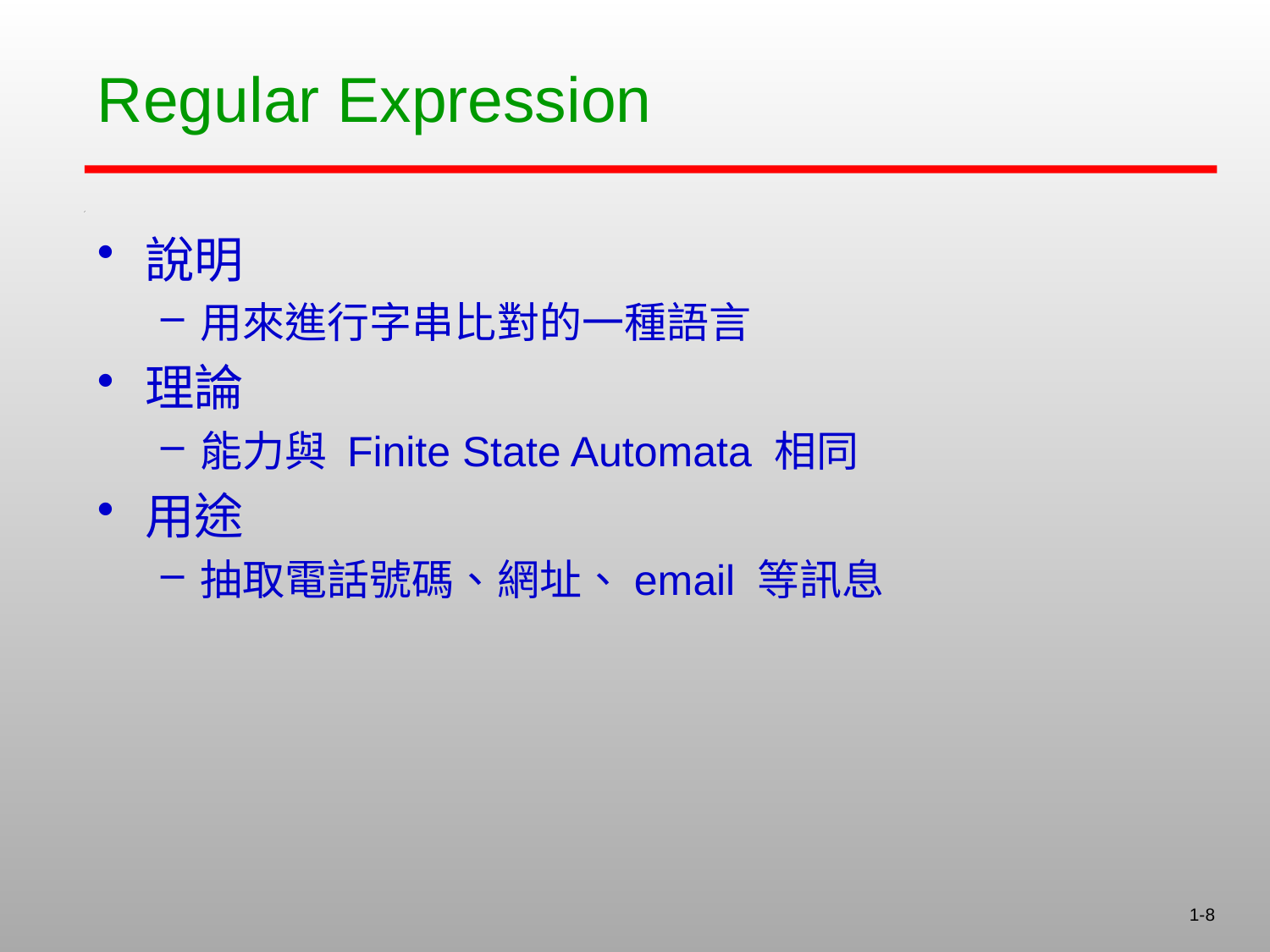

# Regular Expression
說明
用來進行字串比對的一種語言
理論
能力與 Finite State Automata 相同
用途
抽取電話號碼、網址、email 等訊息
1-8